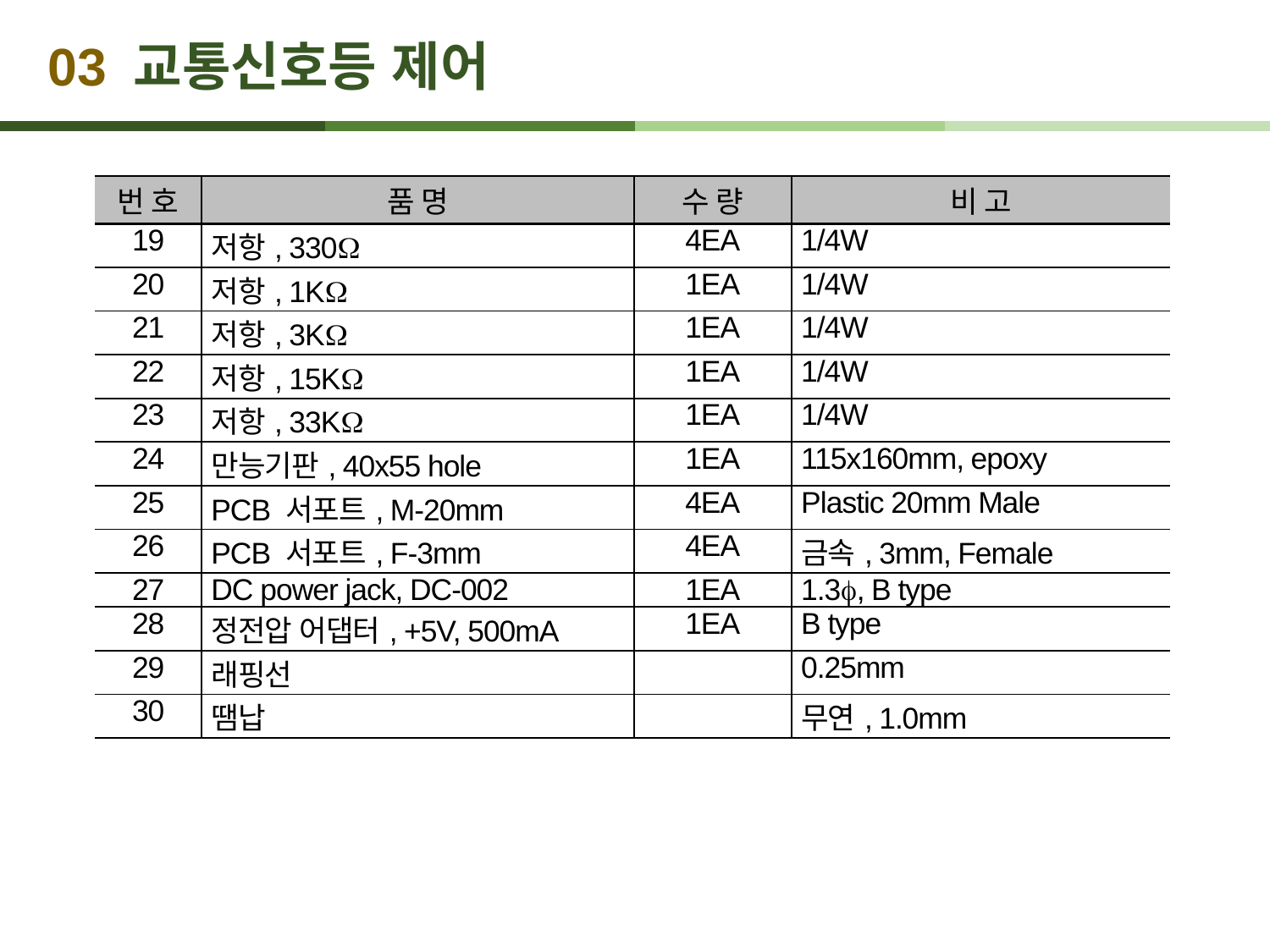

# 03 교통신호등 제어
| 번 호 | 품 명 | 수 량 | 비 고 |
| --- | --- | --- | --- |
| 19 | 저항, 330Ω | 4EA | 1/4W |
| 20 | 저항, 1KΩ | 1EA | 1/4W |
| 21 | 저항, 3KΩ | 1EA | 1/4W |
| 22 | 저항, 15KΩ | 1EA | 1/4W |
| 23 | 저항, 33KΩ | 1EA | 1/4W |
| 24 | 만능기판, 40x55 hole | 1EA | 115x160mm, epoxy |
| 25 | PCB 서포트, M-20mm | 4EA | Plastic 20mm Male |
| 26 | PCB 서포트, F-3mm | 4EA | 금속, 3mm, Female |
| 27 | DC power jack, DC-002 | 1EA | 1.3φ, B type |
| 28 | 정전압 어댑터, +5V, 500mA | 1EA | B type |
| 29 | 래핑선 |  | 0.25mm |
| 30 | 땜납 |  | 무연, 1.0mm |